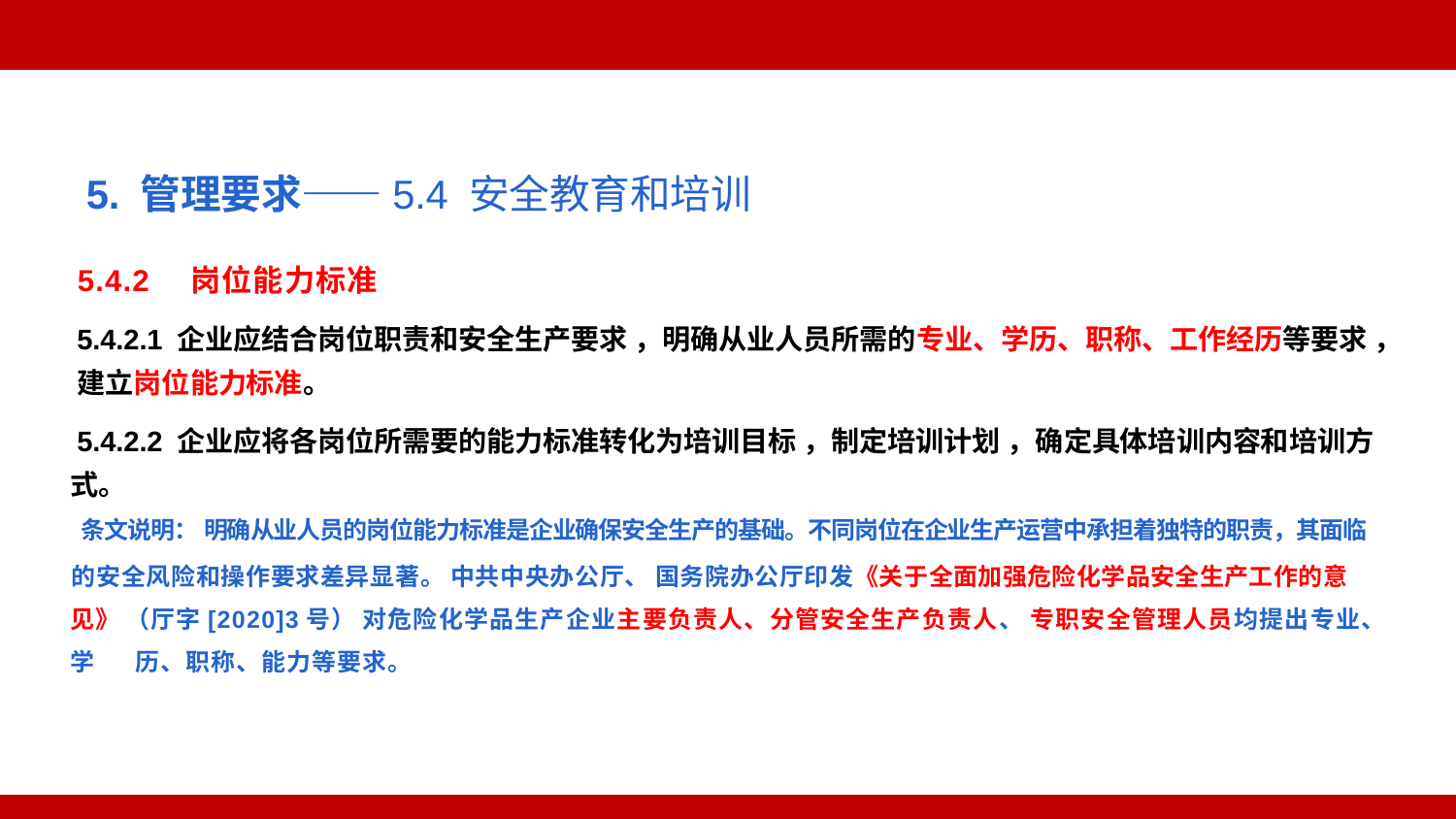

5. 管理要求——5.4 安全教育和培训

5.4.2   岗位能力标准
5.4.2.1 企业应结合岗位职责和安全生产要求 ，明确从业人员所需的专业、学历、职称、工作经历等要求 ， 建立岗位能力标准。
5.4.2.2 企业应将各岗位所需要的能力标准转化为培训目标 ，制定培训计划 ，确定具体培训内容和培训方    式。
条文说明： 明确从业人员的岗位能力标准是企业确保安全生产的基础。不同岗位在企业生产运营中承担着独特的职责，其面临
的安全风险和操作要求差异显著。 中共中央办公厅、 国务院办公厅印发《关于全面加强危险化学品安全生产工作的意见》 （厅字[2020]3号） 对危险化学品生产企业主要负责人、分管安全生产负责人、 专职安全管理人员均提出专业、 学       历、职称、能力等要求。